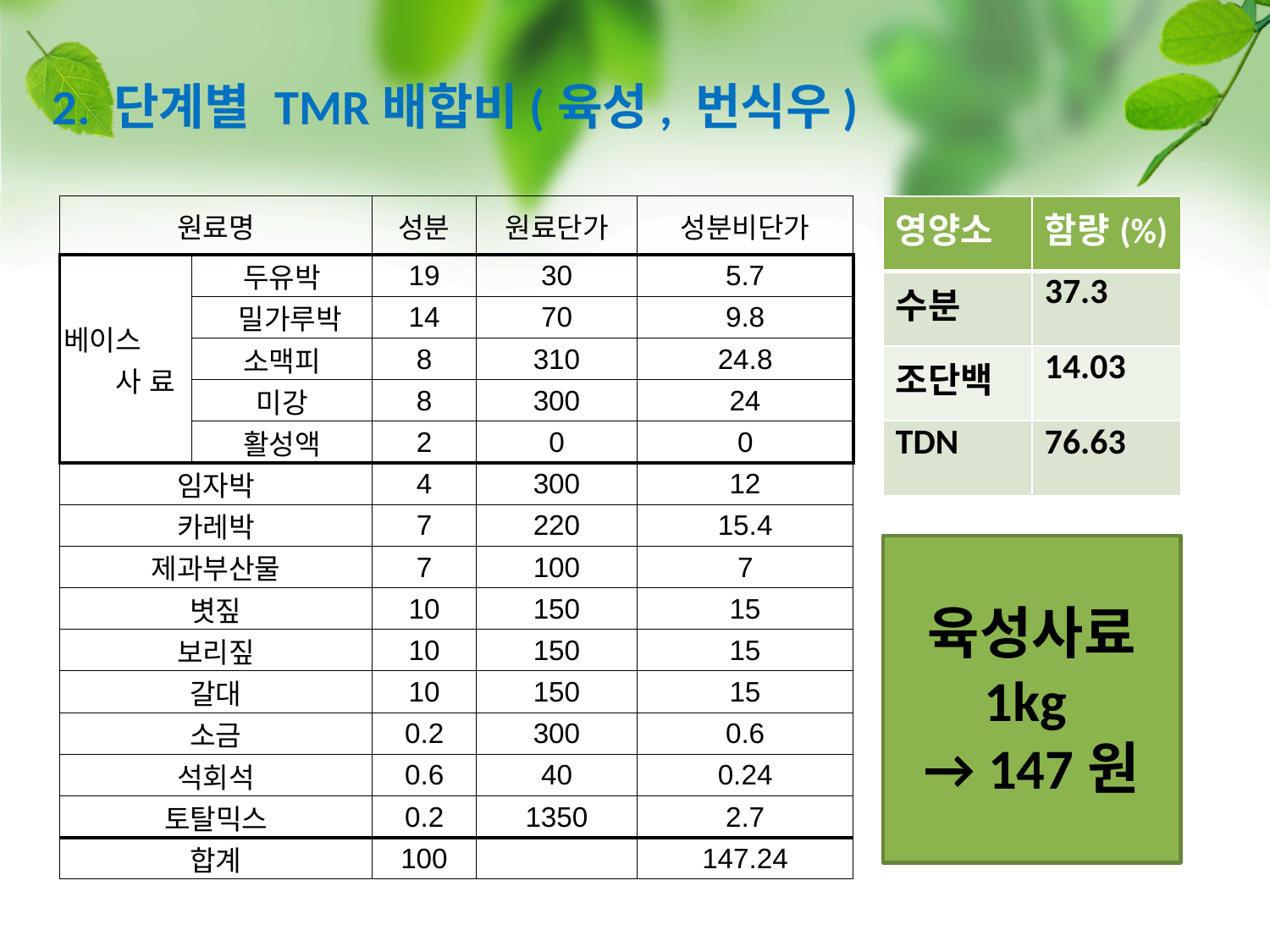

# 2. 단계별 TMR배합비(육성, 번식우)
| 원료명 |  | 성분 | 원료단가 | 성분비단가 |
| --- | --- | --- | --- | --- |
| 베이스 사 료 | 두유박 | 19 | 30 | 5.7 |
|  | 밀가루박 | 14 | 70 | 9.8 |
|  | 소맥피 | 8 | 310 | 24.8 |
|  | 미강 | 8 | 300 | 24 |
|  | 활성액 | 2 | 0 | 0 |
| 임자박 |  | 4 | 300 | 12 |
| 카레박 |  | 7 | 220 | 15.4 |
| 제과부산물 |  | 7 | 100 | 7 |
| 볏짚 |  | 10 | 150 | 15 |
| 보리짚 |  | 10 | 150 | 15 |
| 갈대 |  | 10 | 150 | 15 |
| 소금 |  | 0.2 | 300 | 0.6 |
| 석회석 |  | 0.6 | 40 | 0.24 |
| 토탈믹스 |  | 0.2 | 1350 | 2.7 |
| 합계 |  | 100 |  | 147.24 |
| 영양소 | 함량(%) |
| --- | --- |
| 수분 | 37.3 |
| 조단백 | 14.03 |
| TDN | 76.63 |
육성사료 1kg
→ 147원